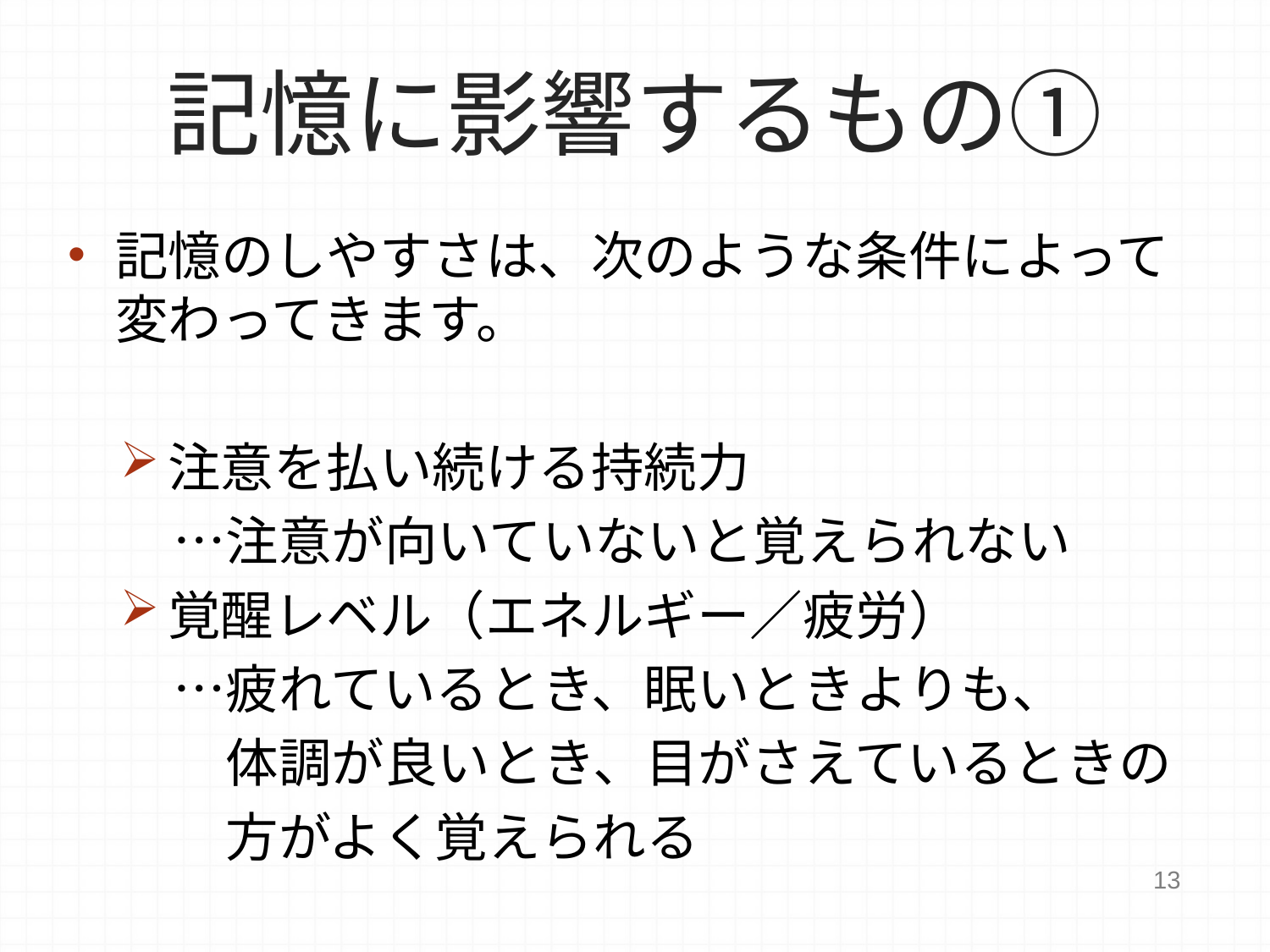

# 記憶に影響するもの①
記憶のしやすさは、次のような条件によって変わってきます。

注意を払い続ける持続力
　…注意が向いていないと覚えられない
覚醒レベル（エネルギー／疲労）
　…疲れているとき、眠いときよりも、
　　体調が良いとき、目がさえているときの
　　方がよく覚えられる

13